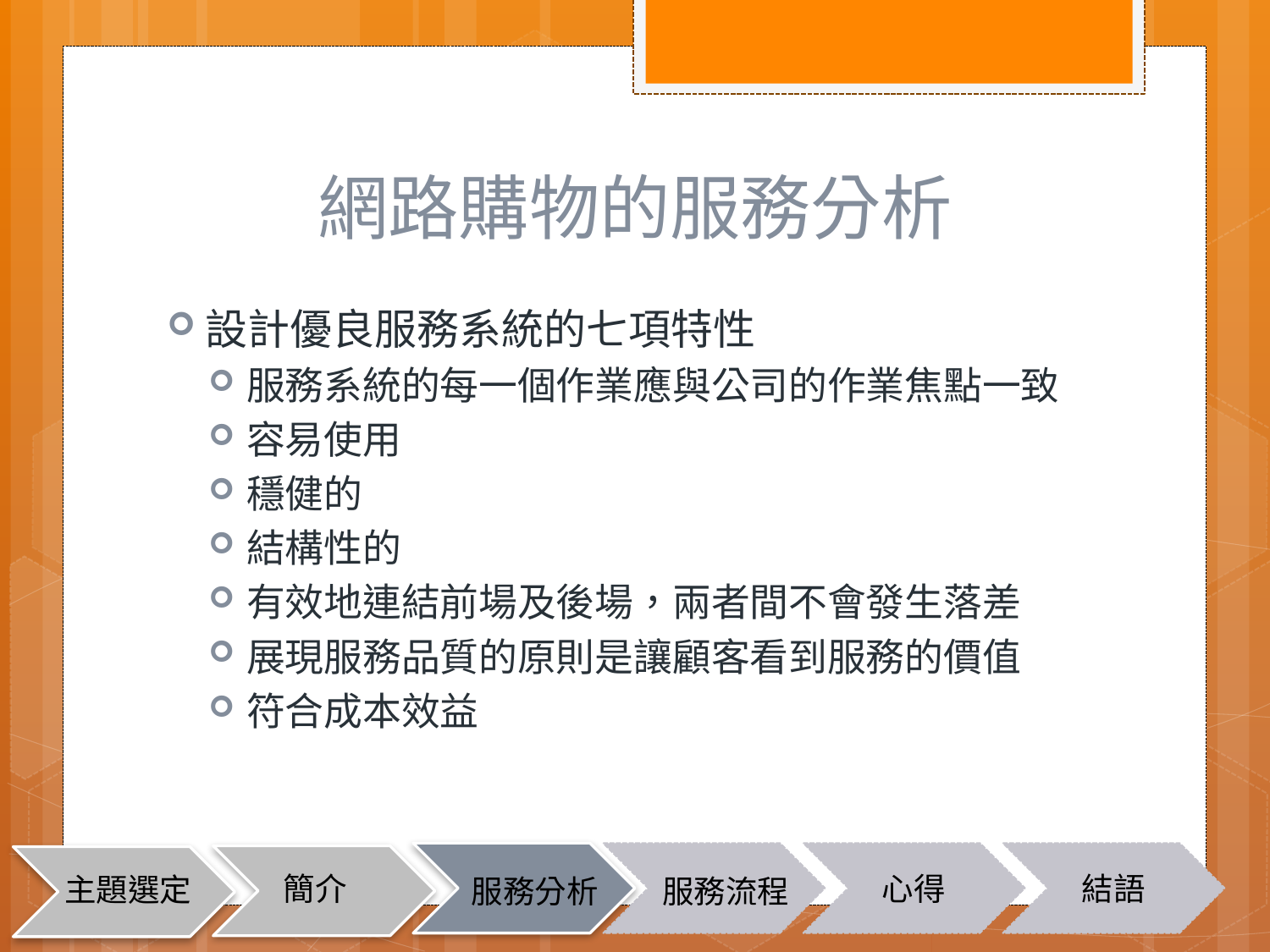

# 網路購物的服務分析
設計優良服務系統的七項特性
服務系統的每一個作業應與公司的作業焦點一致
容易使用
穩健的
結構性的
有效地連結前場及後場，兩者間不會發生落差
展現服務品質的原則是讓顧客看到服務的價值
符合成本效益

簡介
心得
結語
主題選定

服務流程
服務分析